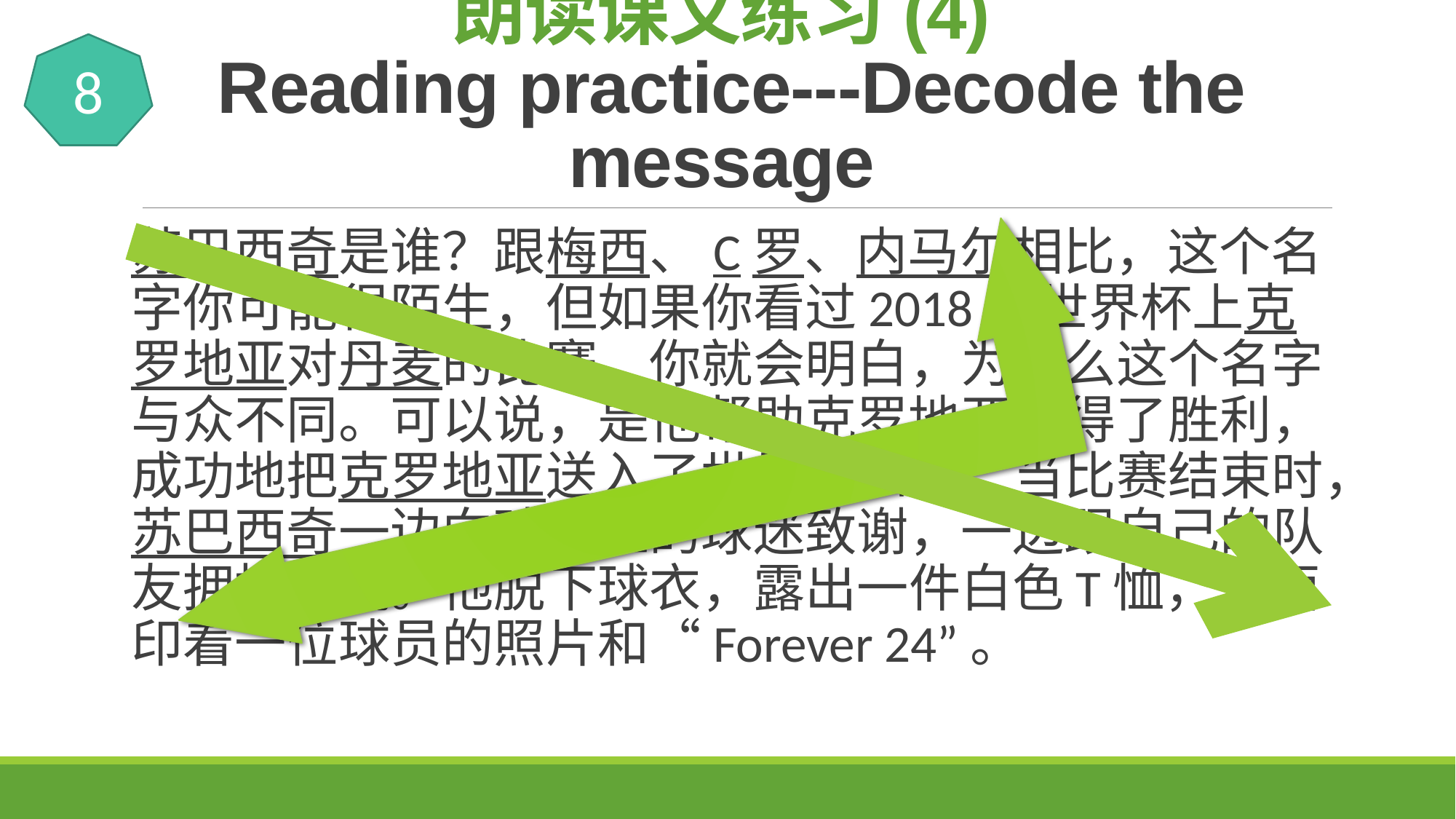

8
# 朗读课文练习(4) Reading practice---Decode the message
苏巴西奇是谁？跟梅西、C罗、内马尔相比，这个名字你可能很陌生，但如果你看过2018年世界杯上克罗地亚对丹麦的比赛，你就会明白，为什么这个名字与众不同。可以说，是他帮助克罗地亚赢得了胜利，成功地把克罗地亚送入了世界杯四强。当比赛结束时，苏巴西奇一边向球场上的球迷致谢，一边跟自己的队友拥抱庆祝。他脱下球衣，露出一件白色T恤，上面印着一位球员的照片和“Forever 24”。